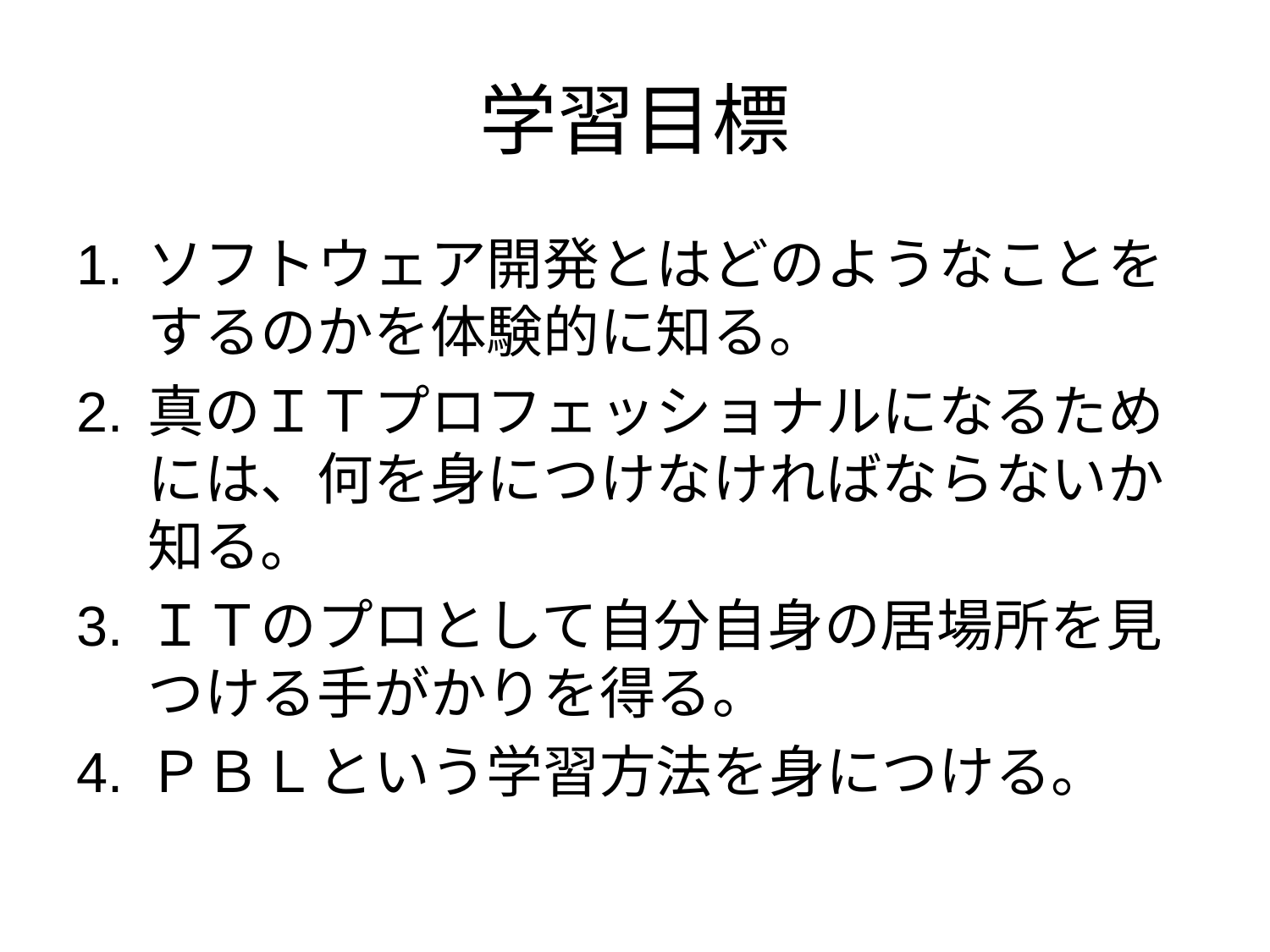

# 学習目標
ソフトウェア開発とはどのようなことをするのかを体験的に知る。
真のＩＴプロフェッショナルになるためには、何を身につけなければならないか知る。
ＩＴのプロとして自分自身の居場所を見つける手がかりを得る。
ＰＢＬという学習方法を身につける。